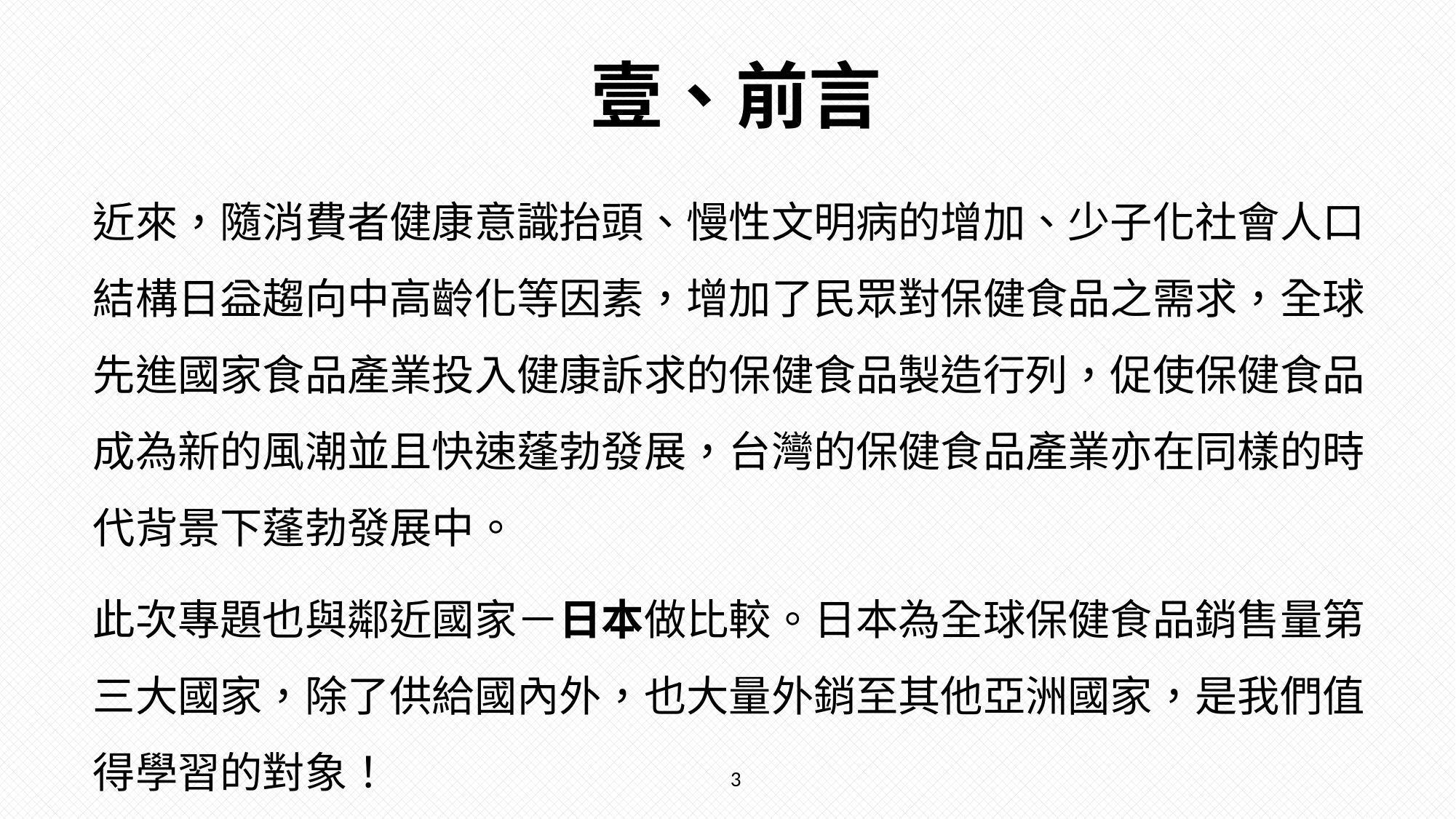

# 壹、前言
近來，隨消費者健康意識抬頭、慢性文明病的增加、少子化社會人口結構日益趨向中高齡化等因素，增加了民眾對保健食品之需求，全球先進國家食品產業投入健康訴求的保健食品製造行列，促使保健食品成為新的風潮並且快速蓬勃發展，台灣的保健食品產業亦在同樣的時代背景下蓬勃發展中。
此次專題也與鄰近國家－日本做比較。日本為全球保健食品銷售量第三大國家，除了供給國內外，也大量外銷至其他亞洲國家，是我們值得學習的對象！
3